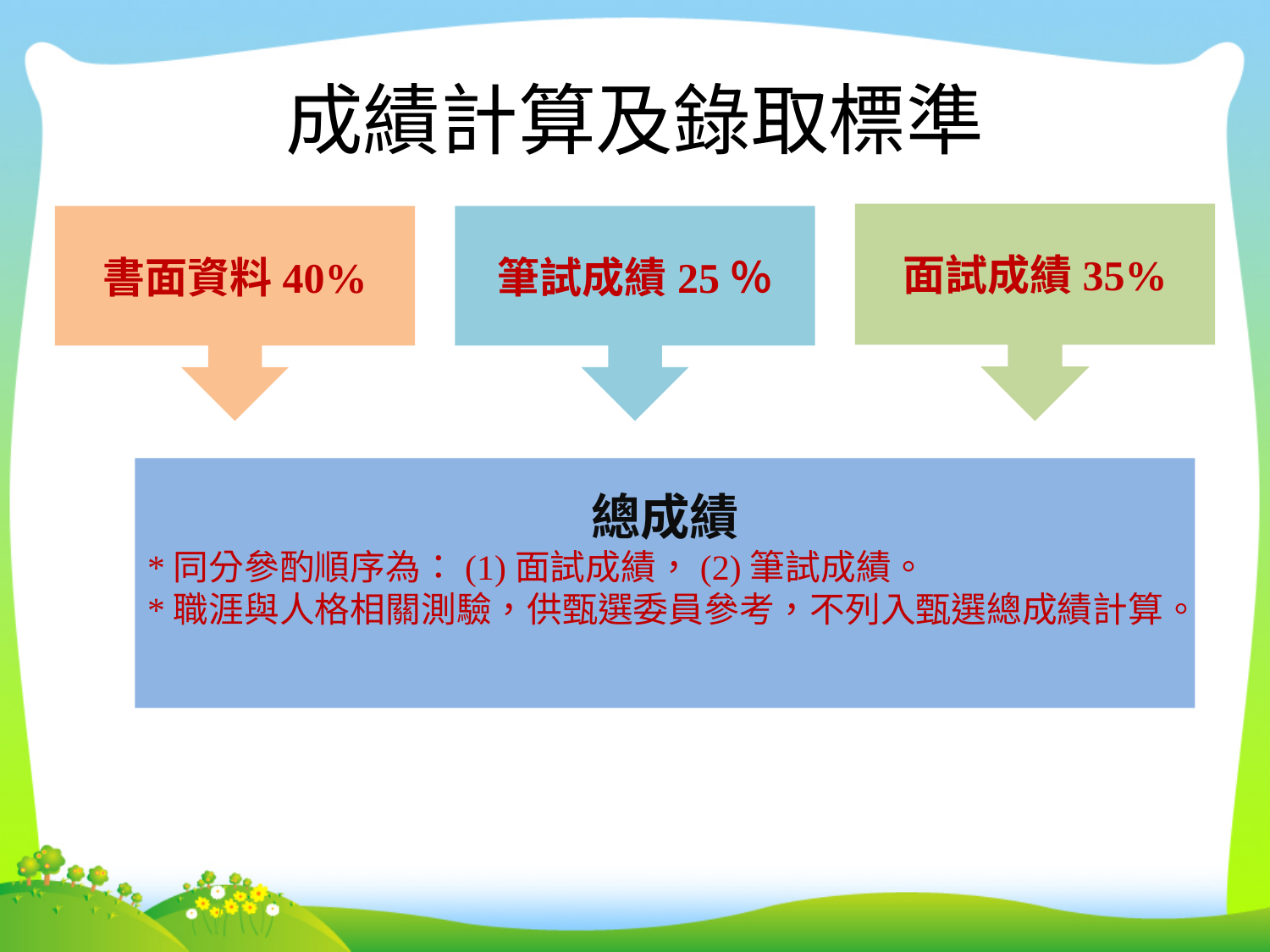

# 成績計算及錄取標準
面試成績35%
書面資料40%
筆試成績25％

總成績
*同分參酌順序為：(1)面試成績，(2)筆試成績。
*職涯與人格相關測驗，供甄選委員參考，不列入甄選總成績計算。